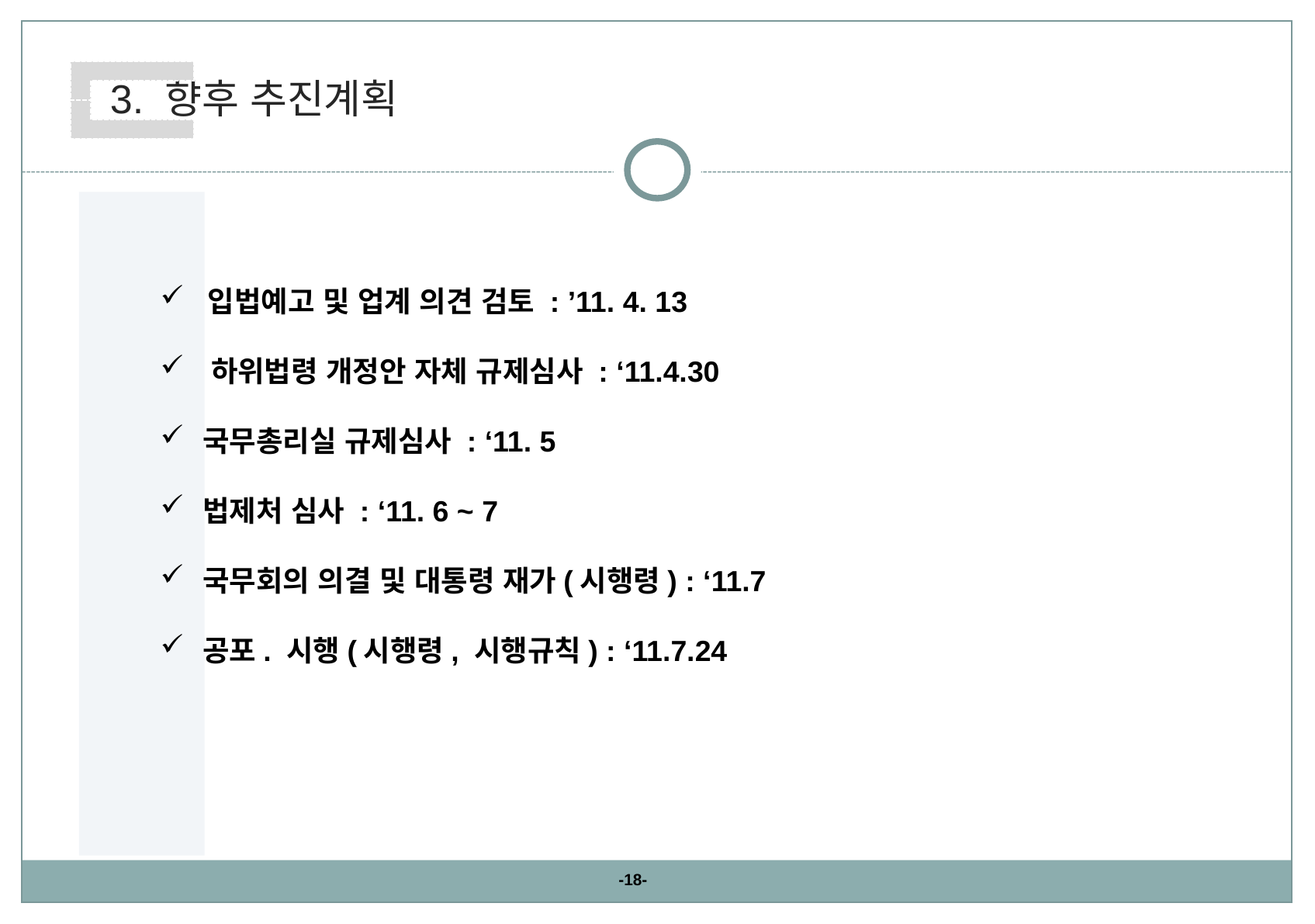

3. 향후 추진계획

  입법예고 및 업계 의견 검토 : ’11. 4. 13

  하위법령 개정안 자체 규제심사 : ‘11.4.30

 국무총리실 규제심사 : ‘11. 5

 법제처 심사 : ‘11. 6 ~ 7

 국무회의 의결 및 대통령 재가(시행령) : ‘11.7

 공포. 시행(시행령, 시행규칙) : ‘11.7.24
-18-